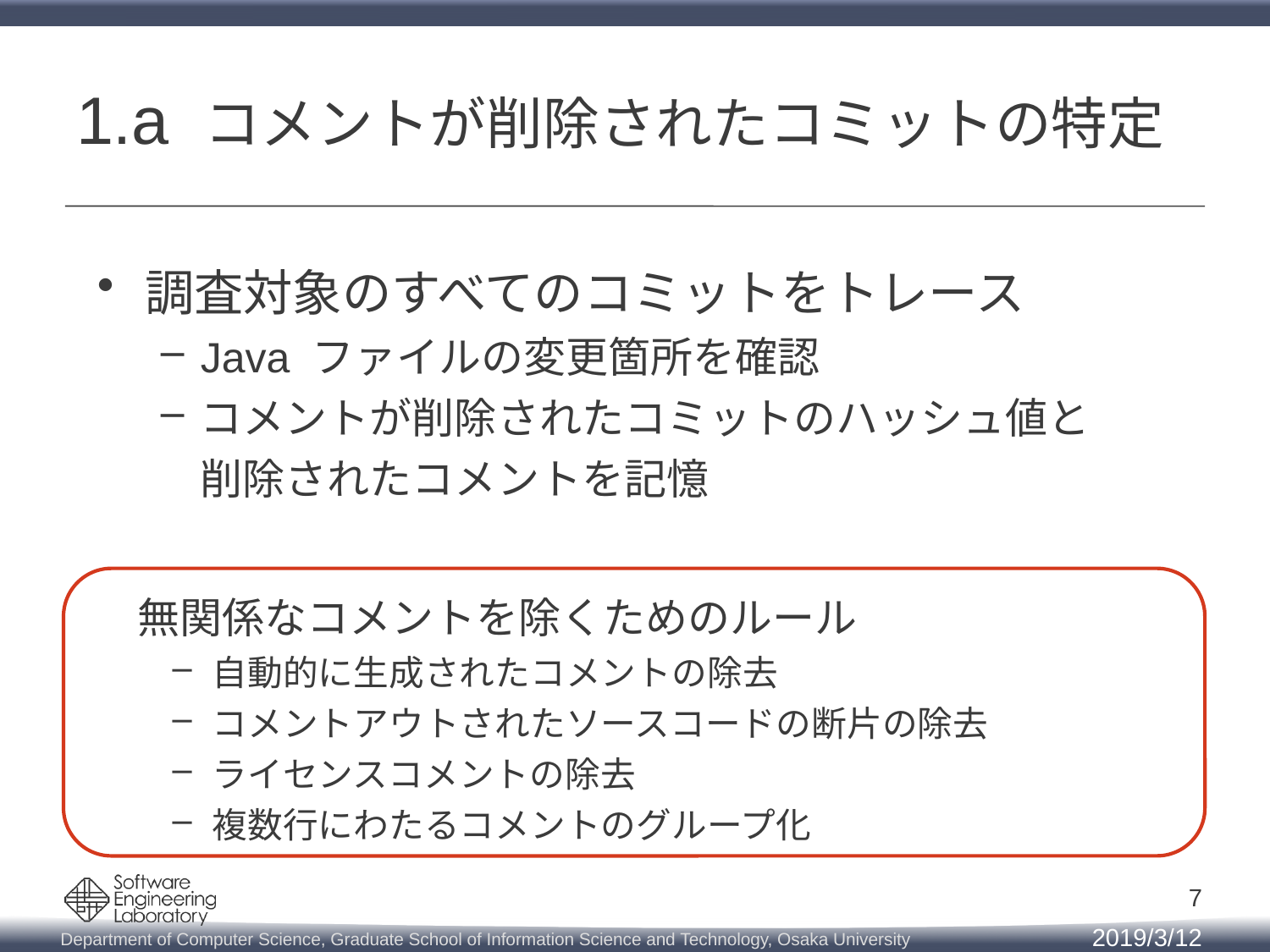

# 1.a コメントが削除されたコミットの特定
調査対象のすべてのコミットをトレース
Java ファイルの変更箇所を確認
コメントが削除されたコミットのハッシュ値と
削除されたコメントを記憶

無関係なコメントを除くためのルール
自動的に生成されたコメントの除去
コメントアウトされたソースコードの断片の除去
ライセンスコメントの除去
複数行にわたるコメントのグループ化
7
2019/3/12